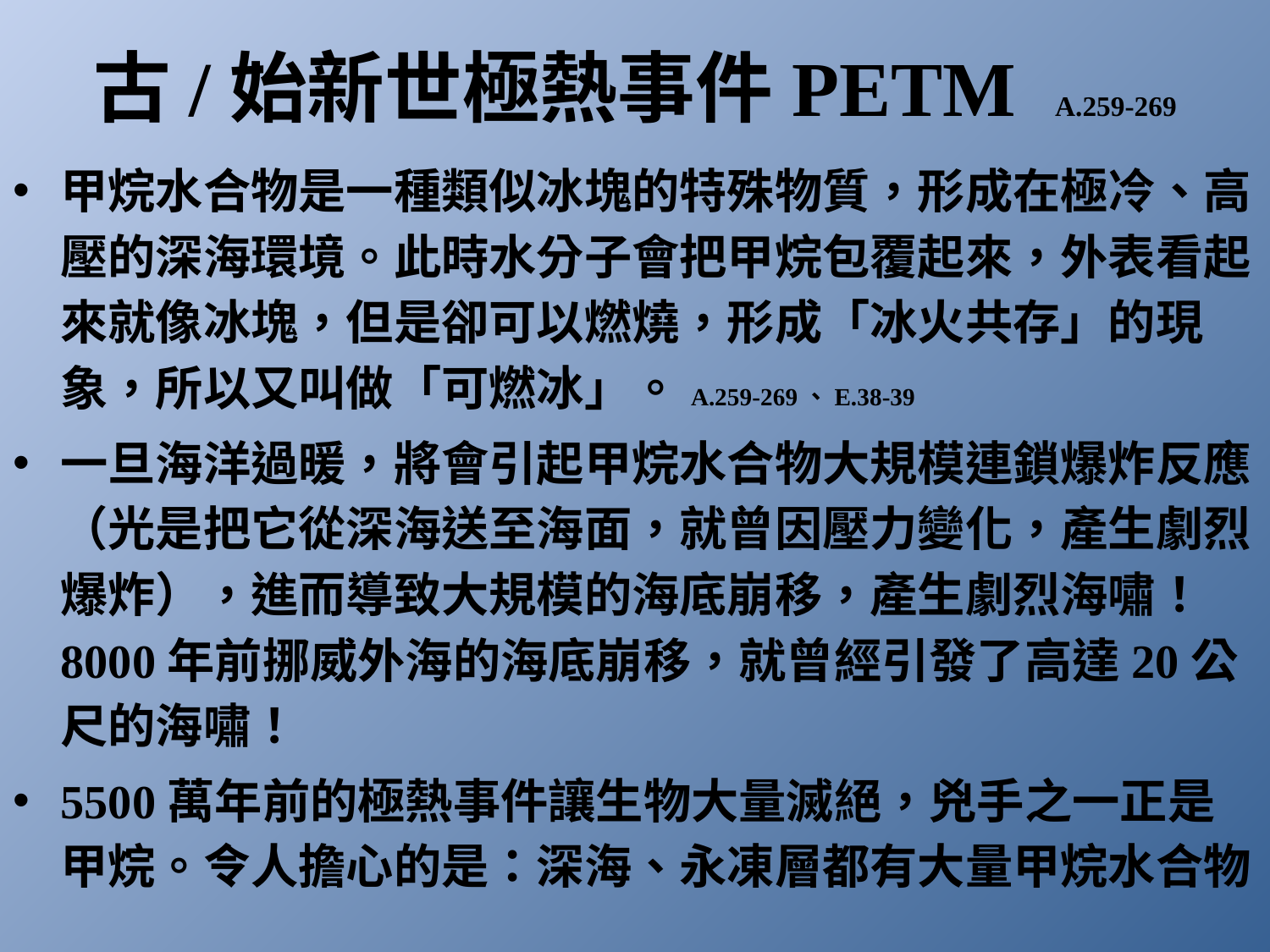

# 古/始新世極熱事件PETM  A.259-269
甲烷水合物是一種類似冰塊的特殊物質，形成在極冷、高壓的深海環境。此時水分子會把甲烷包覆起來，外表看起來就像冰塊，但是卻可以燃燒，形成「冰火共存」的現象，所以又叫做「可燃冰」。A.259-269、E.38-39
一旦海洋過暖，將會引起甲烷水合物大規模連鎖爆炸反應（光是把它從深海送至海面，就曾因壓力變化，產生劇烈爆炸），進而導致大規模的海底崩移，產生劇烈海嘯！8000年前挪威外海的海底崩移，就曾經引發了高達20公尺的海嘯！
5500萬年前的極熱事件讓生物大量滅絕，兇手之一正是甲烷。令人擔心的是：深海、永凍層都有大量甲烷水合物